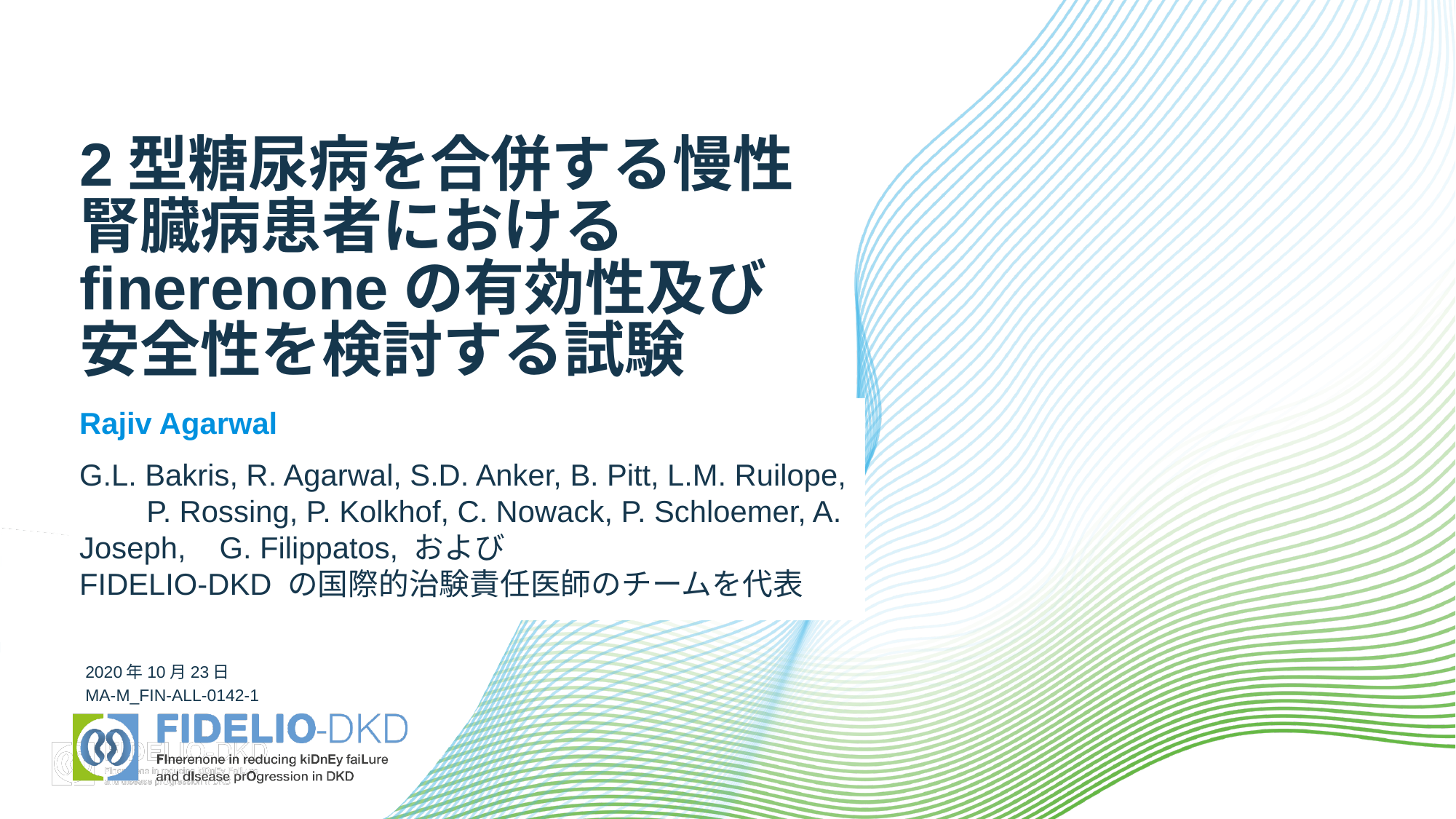

# 2型糖尿病を合併する慢性腎臓病患者におけるfinerenoneの有効性及び 安全性を検討する試験
Rajiv Agarwal
G.L. Bakris, R. Agarwal, S.D. Anker, B. Pitt, L.M. Ruilope,         P. Rossing, P. Kolkhof, C. Nowack, P. Schloemer, A. Joseph,    G. Filippatos, および
FIDELIO-DKD の国際的治験責任医師のチームを代表
2020年10月23日
MA-M_FIN-ALL-0142-1